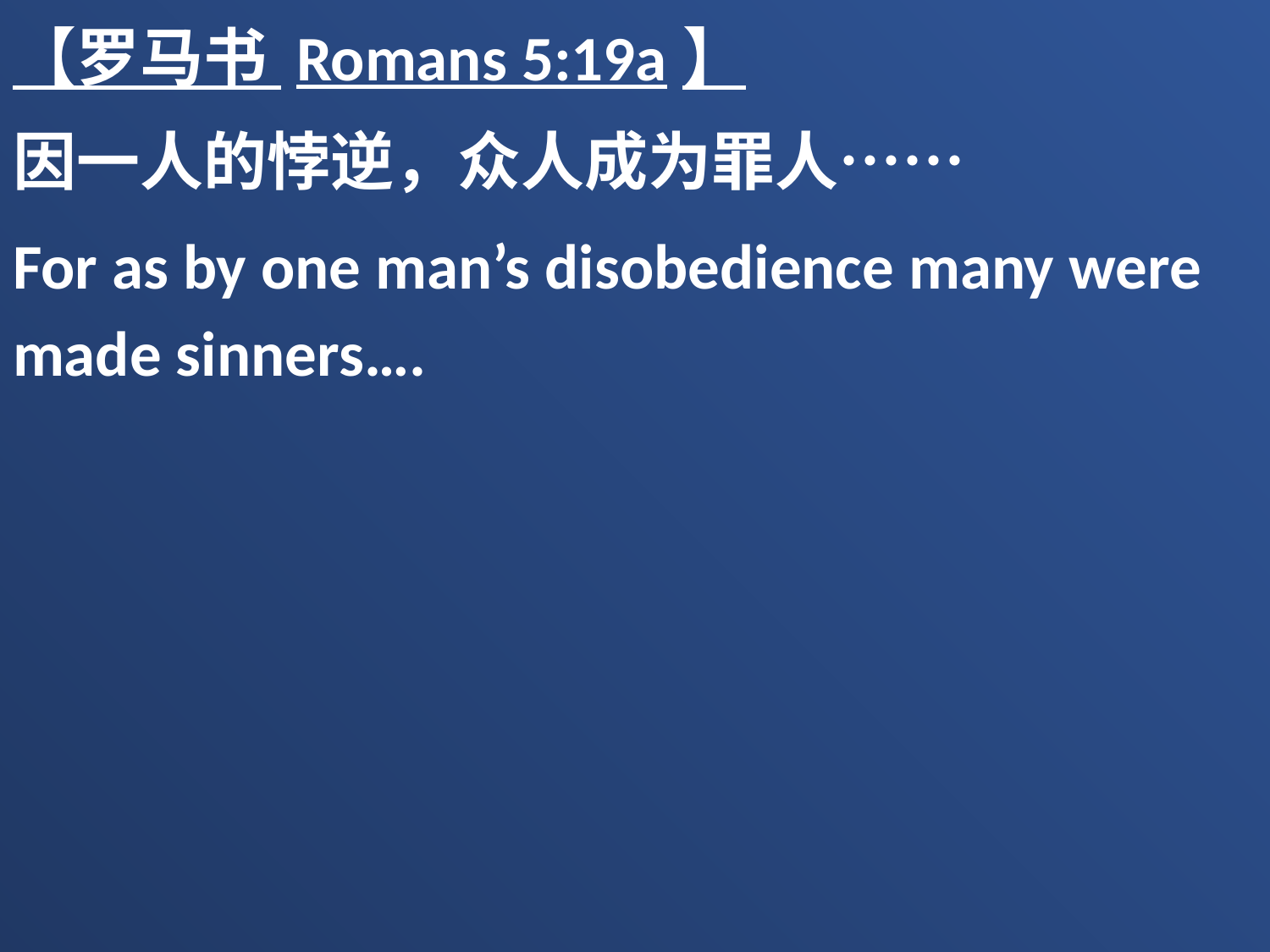

【罗马书 Romans 5:19a】
因一人的悖逆，众人成为罪人……
For as by one man’s disobedience many were made sinners….